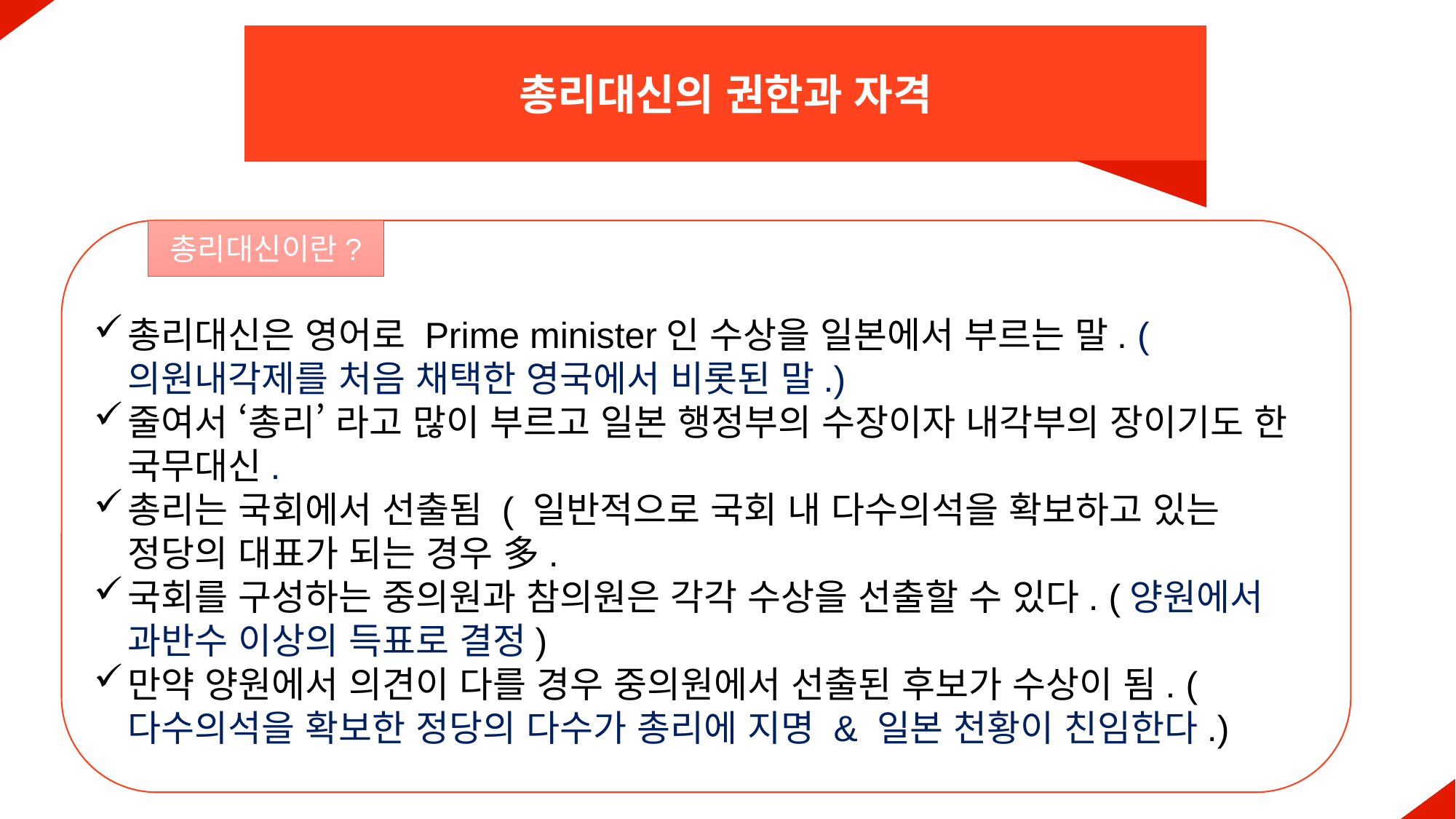

총리대신의 권한과 자격

총리대신이란?
총리대신은 영어로 Prime minister인 수상을 일본에서 부르는 말. (의원내각제를 처음 채택한 영국에서 비롯된 말.)
줄여서 ‘총리’ 라고 많이 부르고 일본 행정부의 수장이자 내각부의 장이기도 한 국무대신.
총리는 국회에서 선출됨 ( 일반적으로 국회 내 다수의석을 확보하고 있는 정당의 대표가 되는 경우 多.
국회를 구성하는 중의원과 참의원은 각각 수상을 선출할 수 있다. (양원에서 과반수 이상의 득표로 결정)
만약 양원에서 의견이 다를 경우 중의원에서 선출된 후보가 수상이 됨. (다수의석을 확보한 정당의 다수가 총리에 지명 & 일본 천황이 친임한다.)